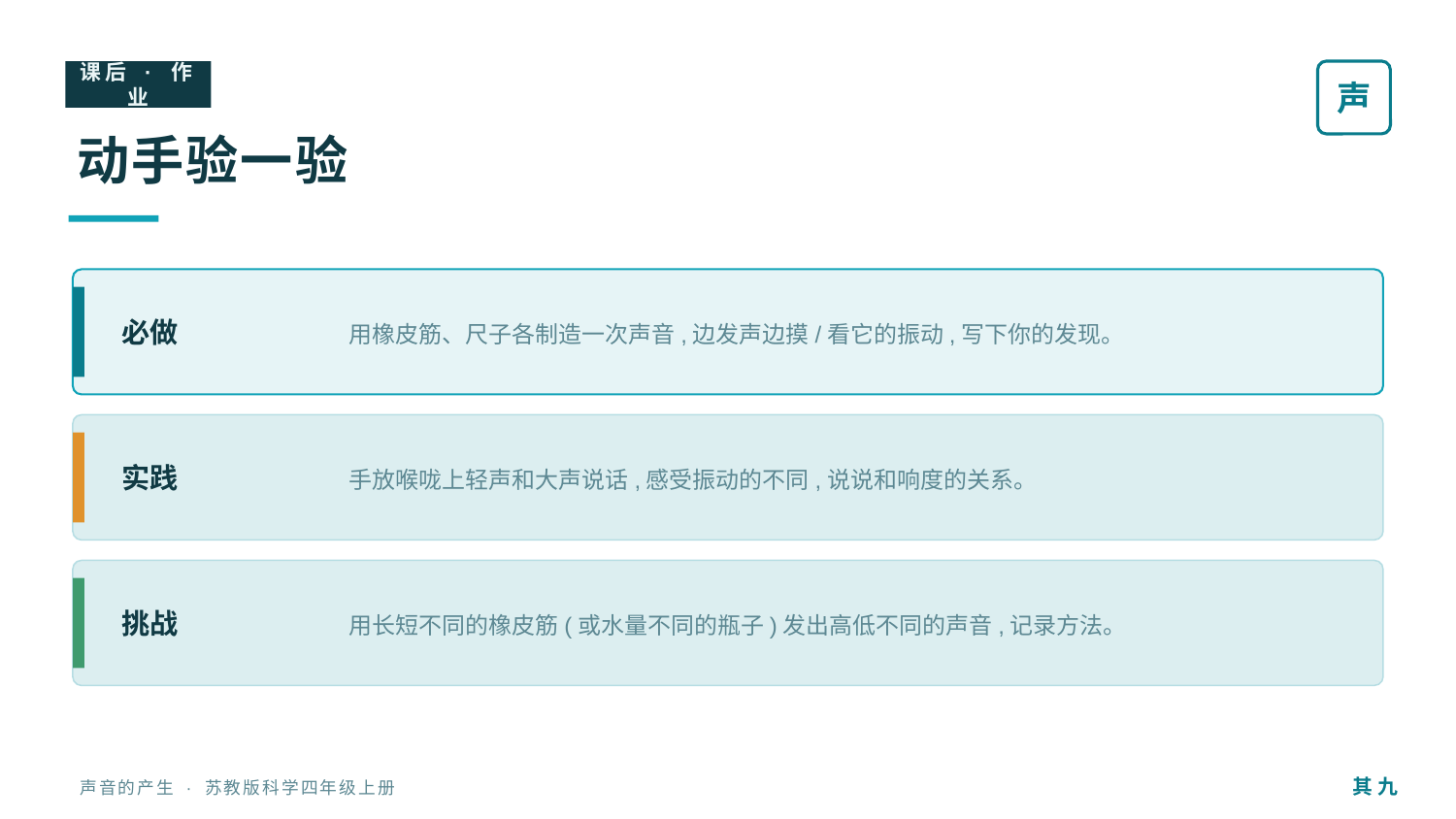

课后 · 作业
声

动手验一验

用橡皮筋、尺子各制造一次声音,边发声边摸/看它的振动,写下你的发现。
必做

手放喉咙上轻声和大声说话,感受振动的不同,说说和响度的关系。
实践

用长短不同的橡皮筋(或水量不同的瓶子)发出高低不同的声音,记录方法。
挑战

其 九
声音的产生 · 苏教版科学四年级上册